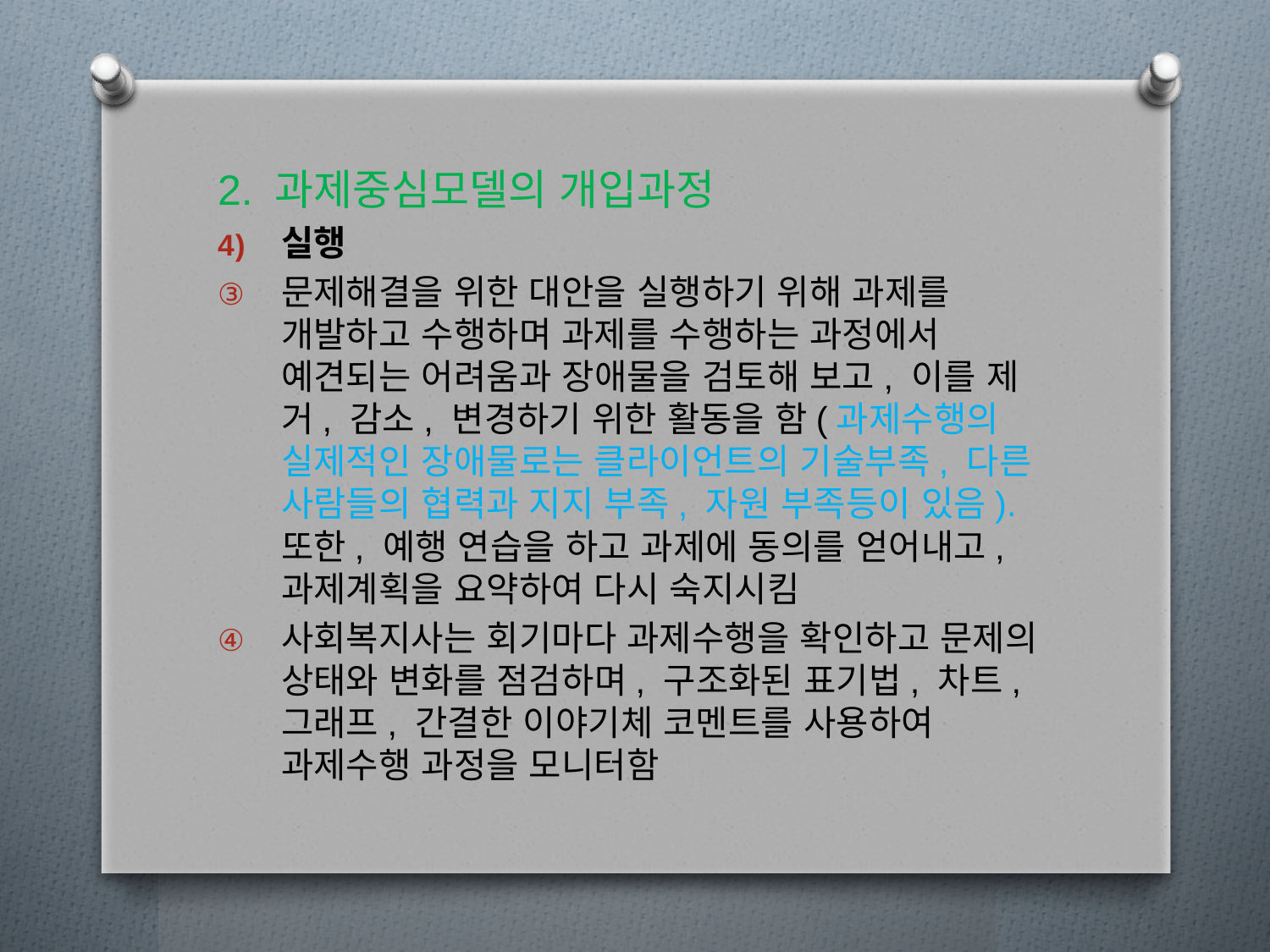

2. 과제중심모델의 개입과정
실행
문제해결을 위한 대안을 실행하기 위해 과제를 개발하고 수행하며 과제를 수행하는 과정에서 예견되는 어려움과 장애물을 검토해 보고, 이를 제거, 감소, 변경하기 위한 활동을 함(과제수행의 실제적인 장애물로는 클라이언트의 기술부족, 다른 사람들의 협력과 지지 부족, 자원 부족등이 있음). 또한, 예행 연습을 하고 과제에 동의를 얻어내고, 과제계획을 요약하여 다시 숙지시킴
사회복지사는 회기마다 과제수행을 확인하고 문제의 상태와 변화를 점검하며, 구조화된 표기법, 차트, 그래프, 간결한 이야기체 코멘트를 사용하여 과제수행 과정을 모니터함